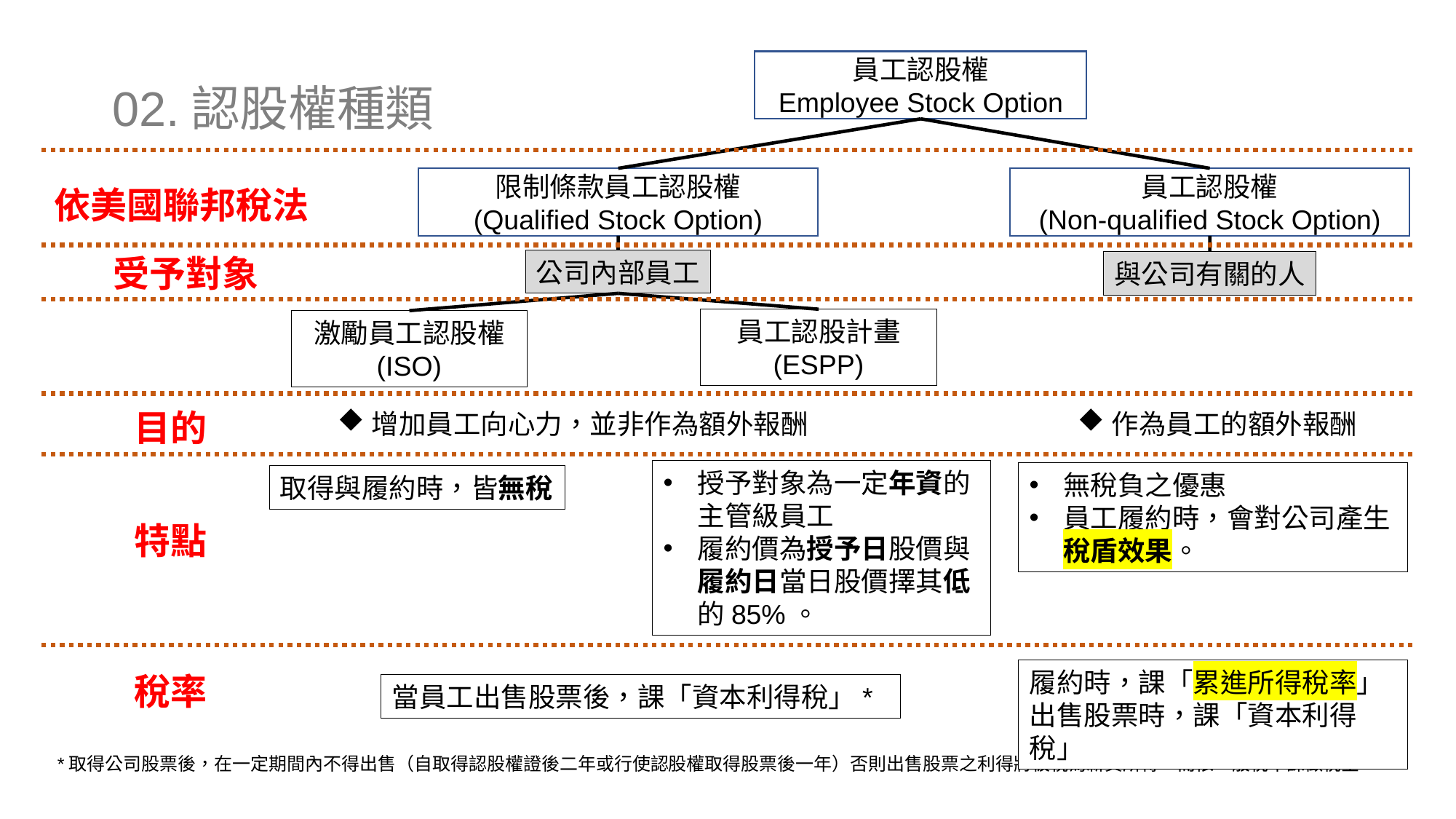

員工認股權
Employee Stock Option
02.認股權種類
限制條款員工認股權
(Qualified Stock Option)
員工認股權
(Non-qualified Stock Option)
依美國聯邦稅法
受予對象
公司內部員工
與公司有關的人
員工認股計畫
(ESPP)
激勵員工認股權
(ISO)
目的
增加員工向心力，並非作為額外報酬
作為員工的額外報酬
授予對象為一定年資的主管級員工
履約價為授予日股價與履約日當日股價擇其低的85%。
無稅負之優惠
員工履約時，會對公司產生稅盾效果。
取得與履約時，皆無稅
特點
履約時，課「累進所得稅率」
出售股票時，課「資本利得稅」
稅率
當員工出售股票後，課「資本利得稅」*
*取得公司股票後，在一定期間內不得出售（自取得認股權證後二年或行使認股權取得股票後一年）否則出售股票之利得將被視為薪資所得，而依一般稅率課徵稅金。
3